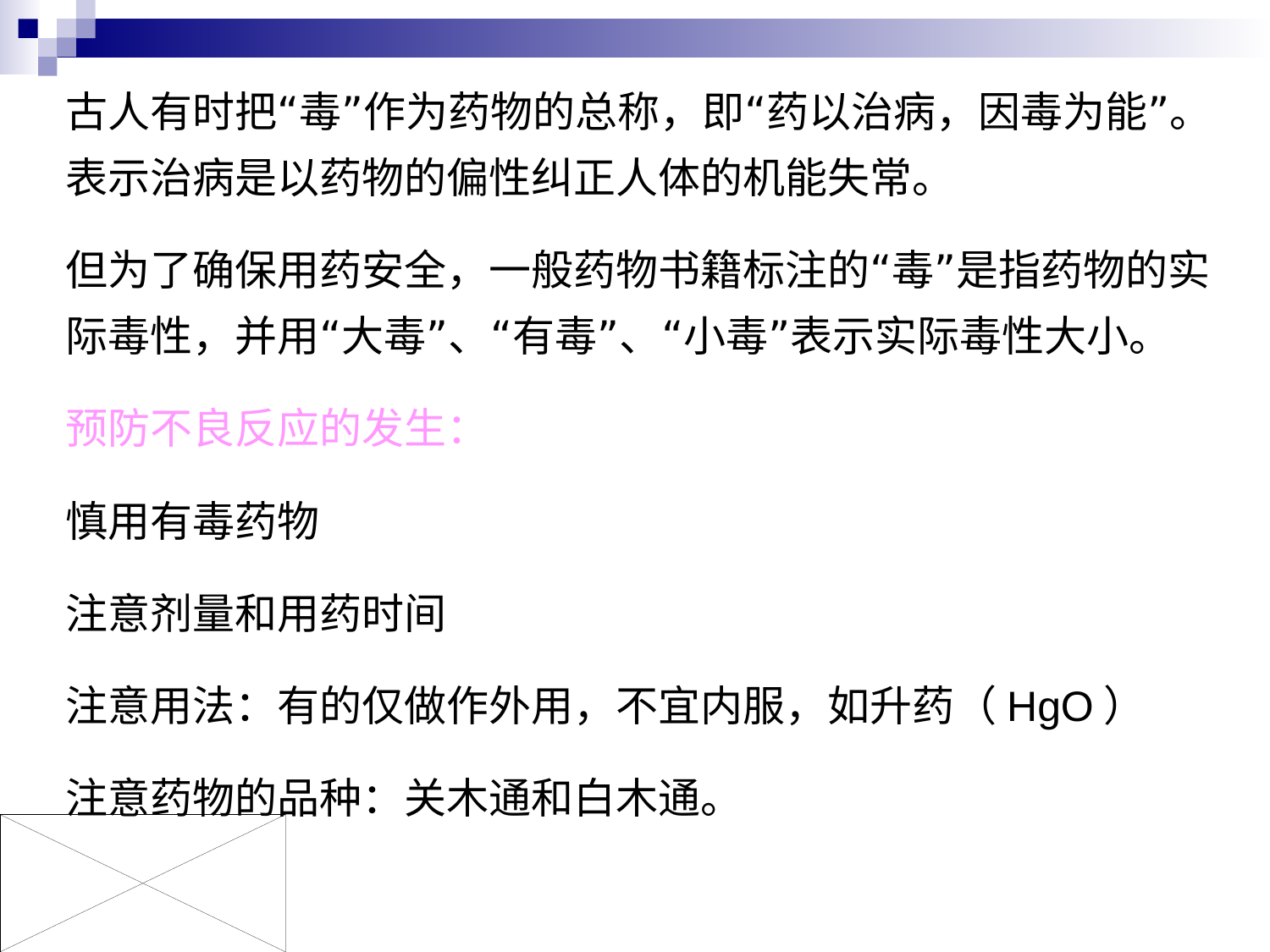

古人有时把“毒”作为药物的总称，即“药以治病，因毒为能”。表示治病是以药物的偏性纠正人体的机能失常。
但为了确保用药安全，一般药物书籍标注的“毒”是指药物的实际毒性，并用“大毒”、“有毒”、“小毒”表示实际毒性大小。
预防不良反应的发生：
慎用有毒药物
注意剂量和用药时间
注意用法：有的仅做作外用，不宜内服，如升药（HgO）
注意药物的品种：关木通和白木通。